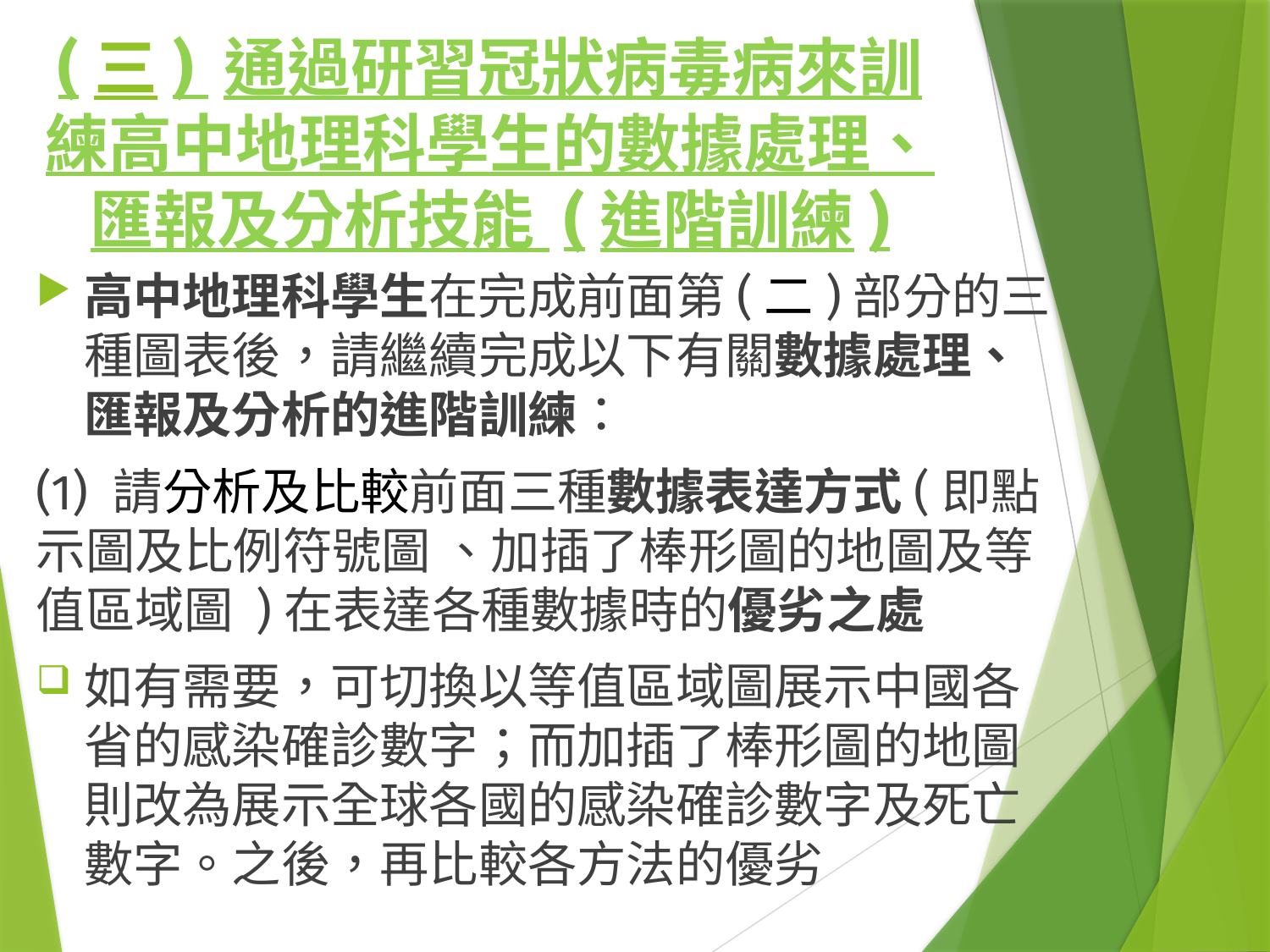

# (三) 通過研習冠狀病毒病來訓練高中地理科學生的數據處理、 匯報及分析技能 (進階訓練)
高中地理科學生在完成前面第(二)部分的三種圖表後，請繼續完成以下有關數據處理、匯報及分析的進階訓練：
(1) 請分析及比較前面三種數據表達方式(即點示圖及比例符號圖 、加插了棒形圖的地圖及等值區域圖 )在表達各種數據時的優劣之處
如有需要，可切換以等值區域圖展示中國各省的感染確診數字；而加插了棒形圖的地圖則改為展示全球各國的感染確診數字及死亡數字。之後，再比較各方法的優劣